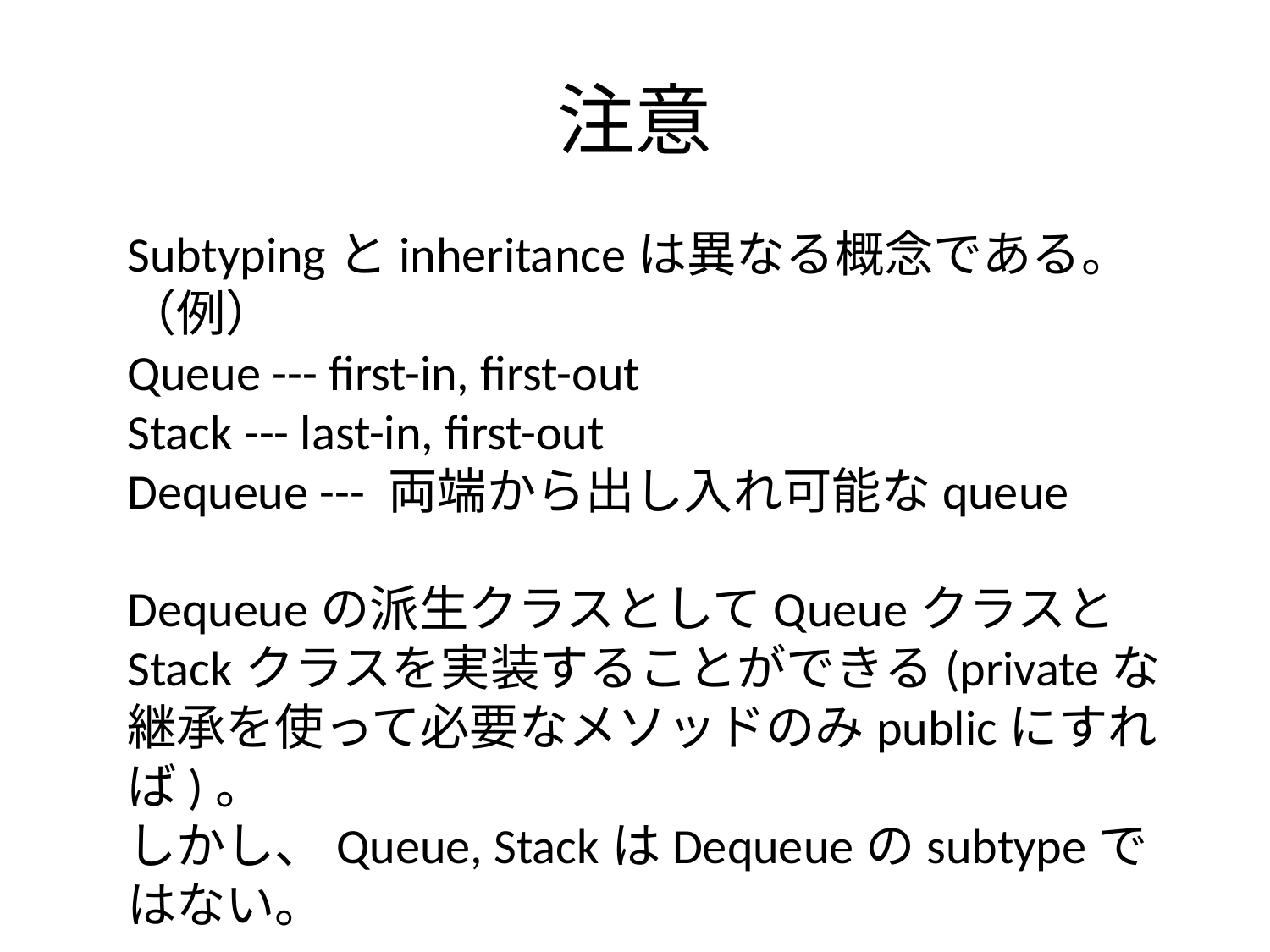

# 注意
Subtypingとinheritanceは異なる概念である。
（例）
Queue --- first-in, first-out
Stack --- last-in, first-out
Dequeue --- 両端から出し入れ可能なqueue

Dequeueの派生クラスとしてQueueクラスとStackクラスを実装することができる(privateな継承を使って必要なメソッドのみpublicにすれば)。
しかし、Queue, StackはDequeueのsubtypeではない。